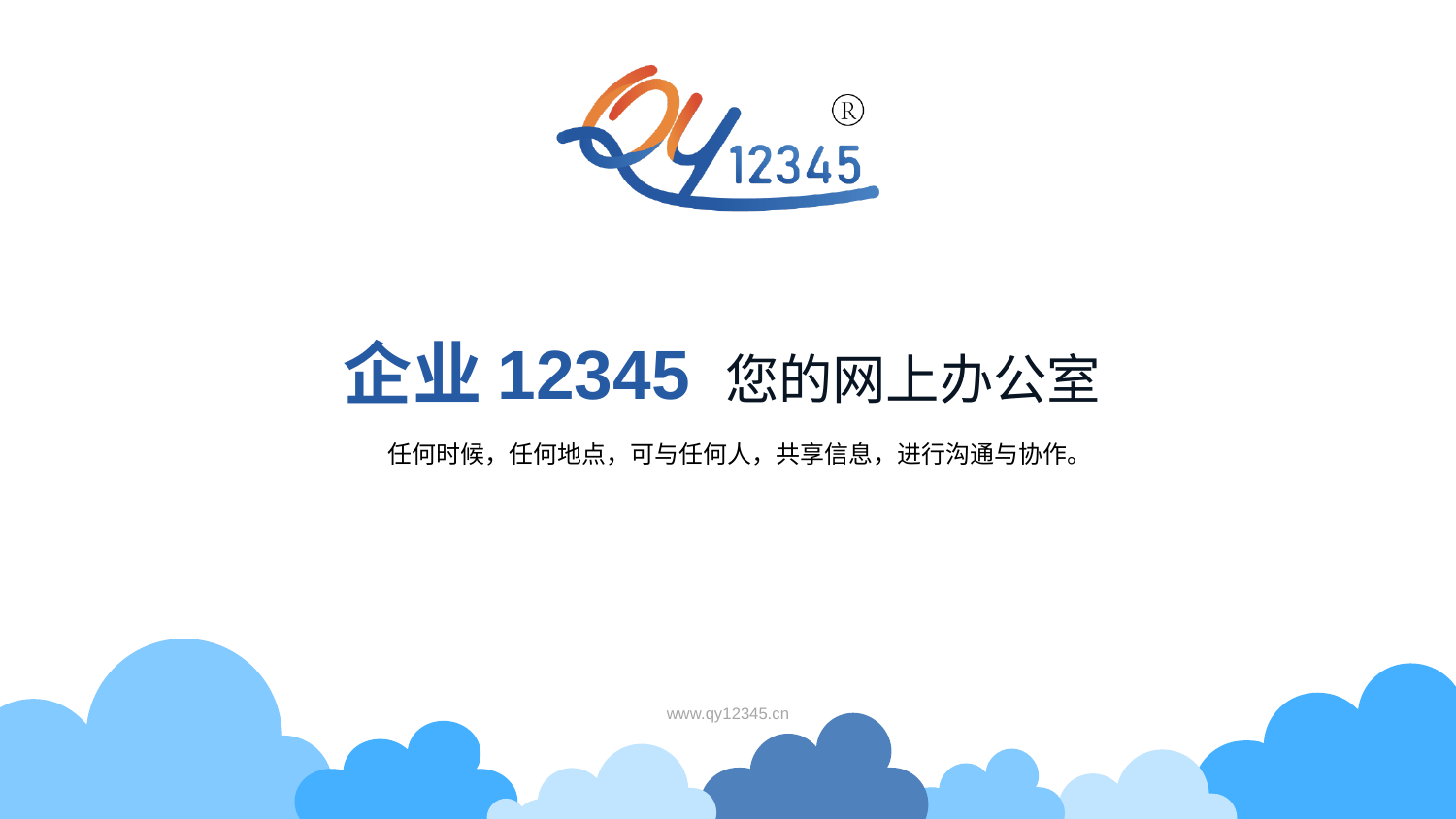

企业12345 您的网上办公室
任何时候，任何地点，可与任何人，共享信息，进行沟通与协作。